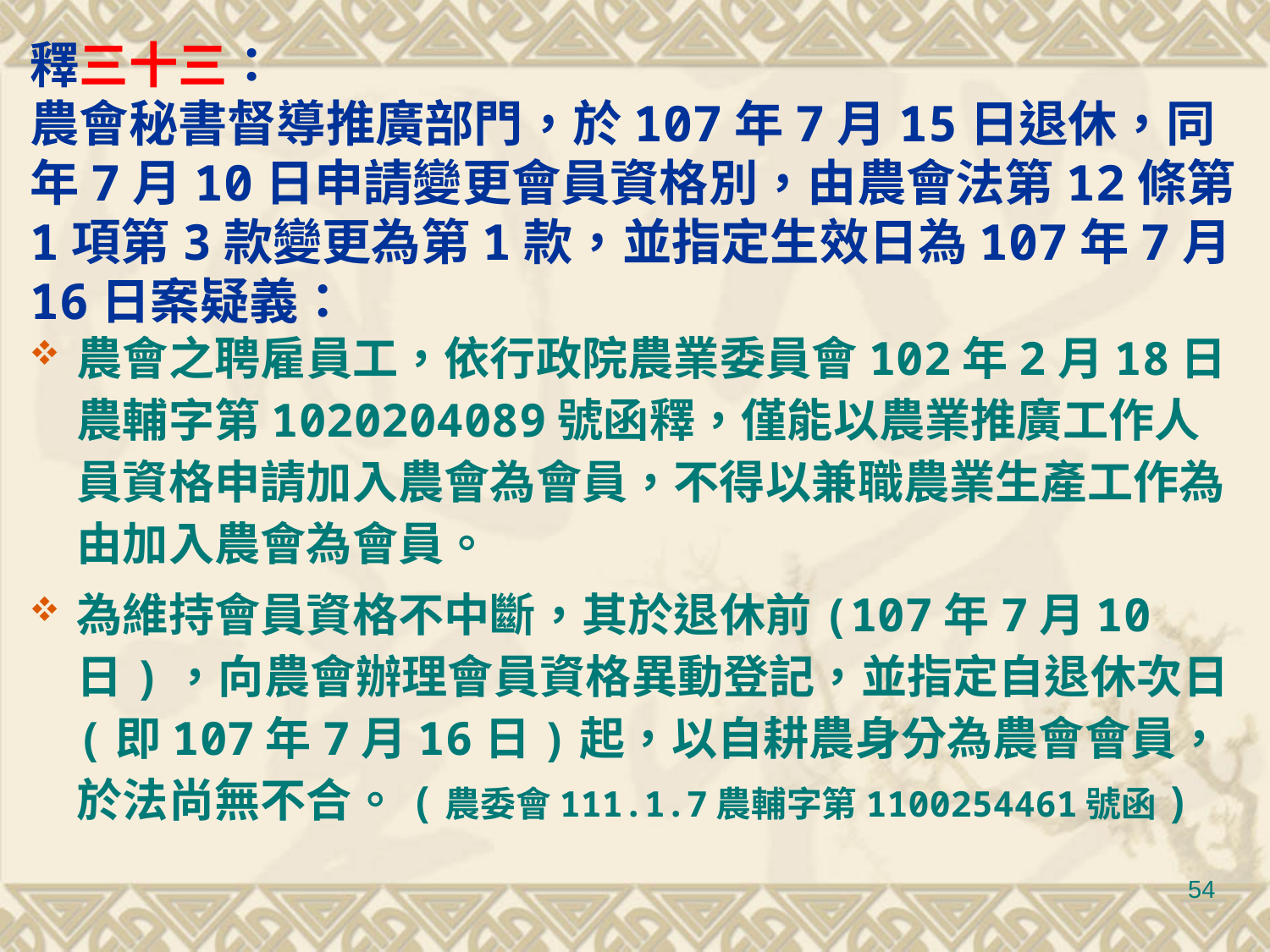

# 釋三十三： 農會秘書督導推廣部門，於107年7月15日退休，同年7月10日申請變更會員資格別，由農會法第12條第1項第3款變更為第1款，並指定生效日為107年7月16日案疑義：
農會之聘雇員工，依行政院農業委員會102年2月18日農輔字第1020204089號函釋，僅能以農業推廣工作人員資格申請加入農會為會員，不得以兼職農業生產工作為由加入農會為會員。
為維持會員資格不中斷，其於退休前(107年7月10日)，向農會辦理會員資格異動登記，並指定自退休次日(即107年7月16日)起，以自耕農身分為農會會員，於法尚無不合。(農委會111.1.7農輔字第1100254461號函)
54